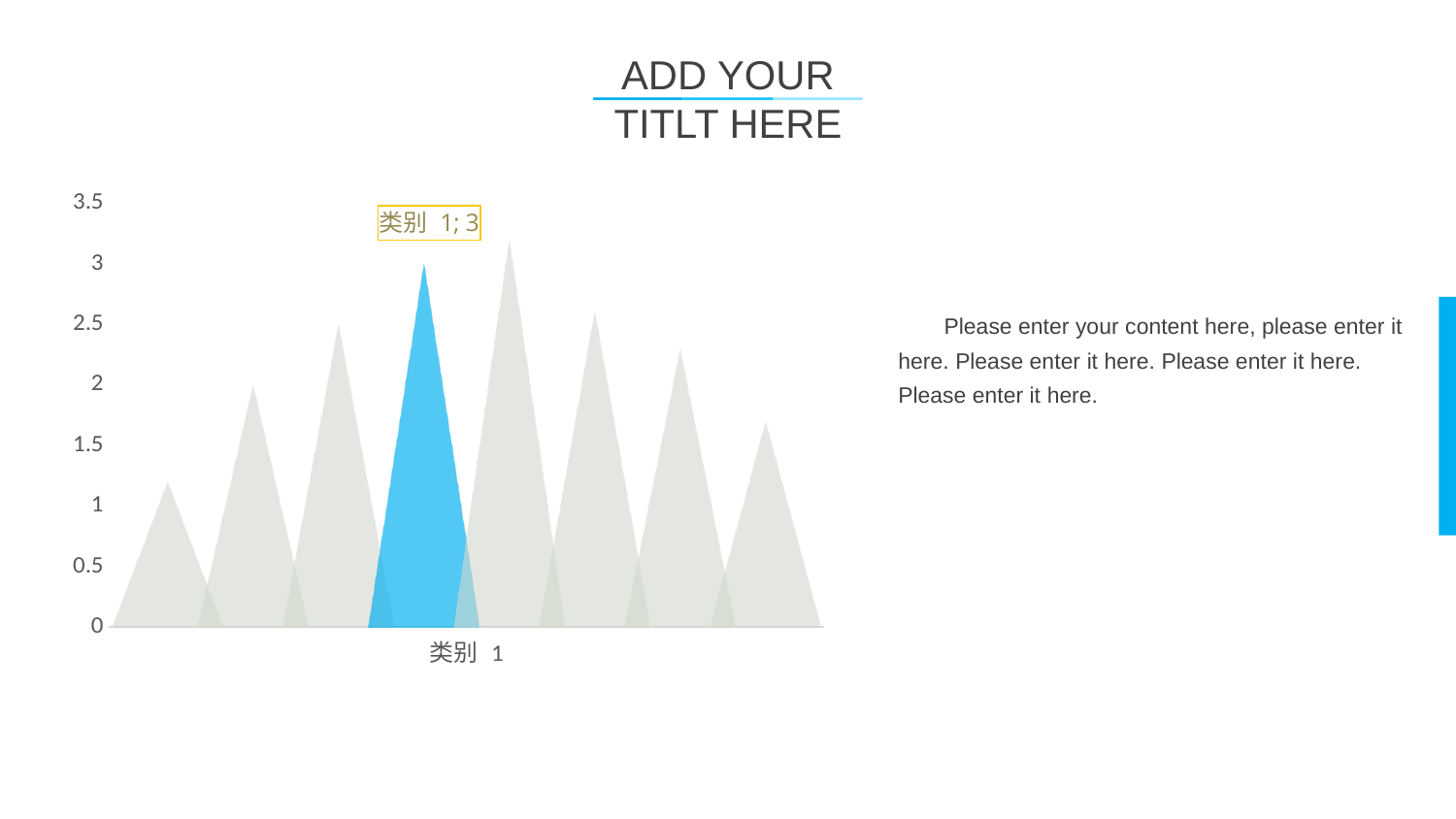

ADD YOUR TITLT HERE

### Chart

| Category | 系列 1 | 系列 2 | 系列 3 | 4 | 5 | 6 | 7 | 8 |
|---|---|---|---|---|---|---|---|---|
| 类别 1 | 1.2 | 2.0 | 2.5 | 3.0 | 3.2 | 2.6 | 2.3 | 1.7 |
Please enter your content here, please enter it here. Please enter it here. Please enter it here. Please enter it here.